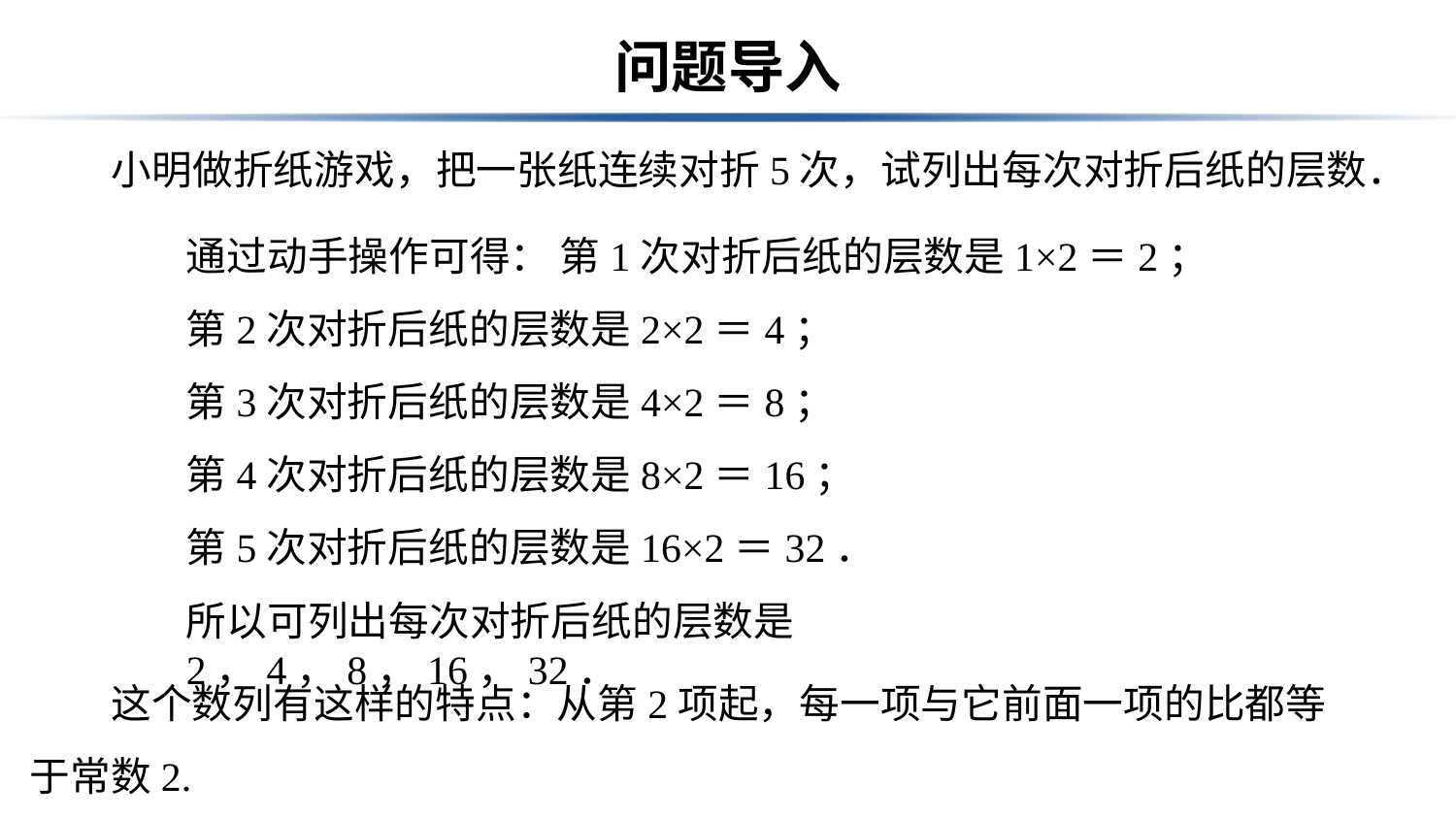

# 问题导入
小明做折纸游戏，把一张纸连续对折5次，试列出每次对折后纸的层数．
通过动手操作可得： 第1次对折后纸的层数是1×2＝2；
第2次对折后纸的层数是2×2＝4；
第3次对折后纸的层数是4×2＝8；
第4次对折后纸的层数是8×2＝16；
第5次对折后纸的层数是16×2＝32．
所以可列出每次对折后纸的层数是 2，4，8，16，32．
        这个数列有这样的特点：从第2项起，每一项与它前面一项的比都等
于常数2.